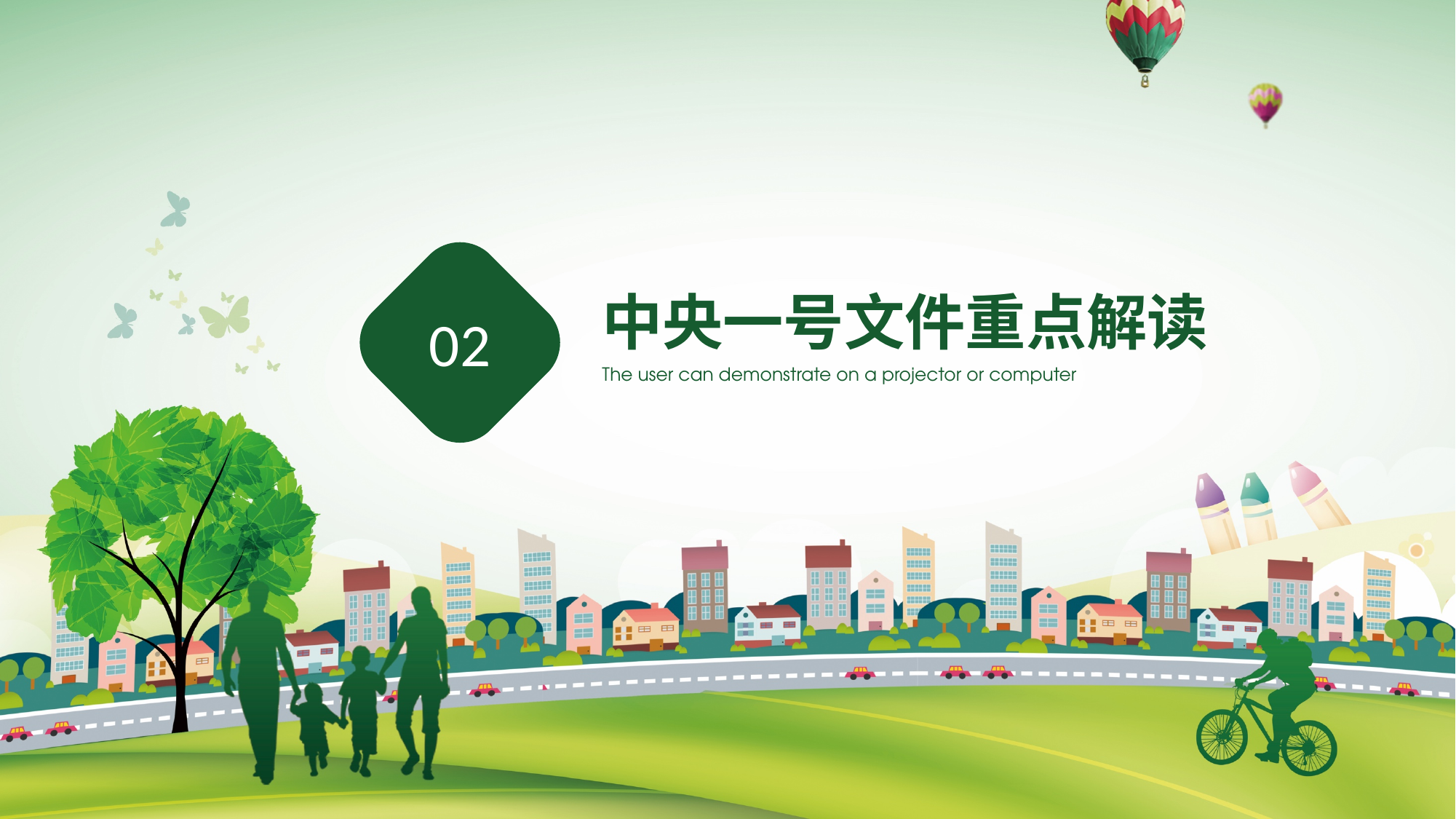

02
中央一号文件重点解读
The user can demonstrate on a projector or computer